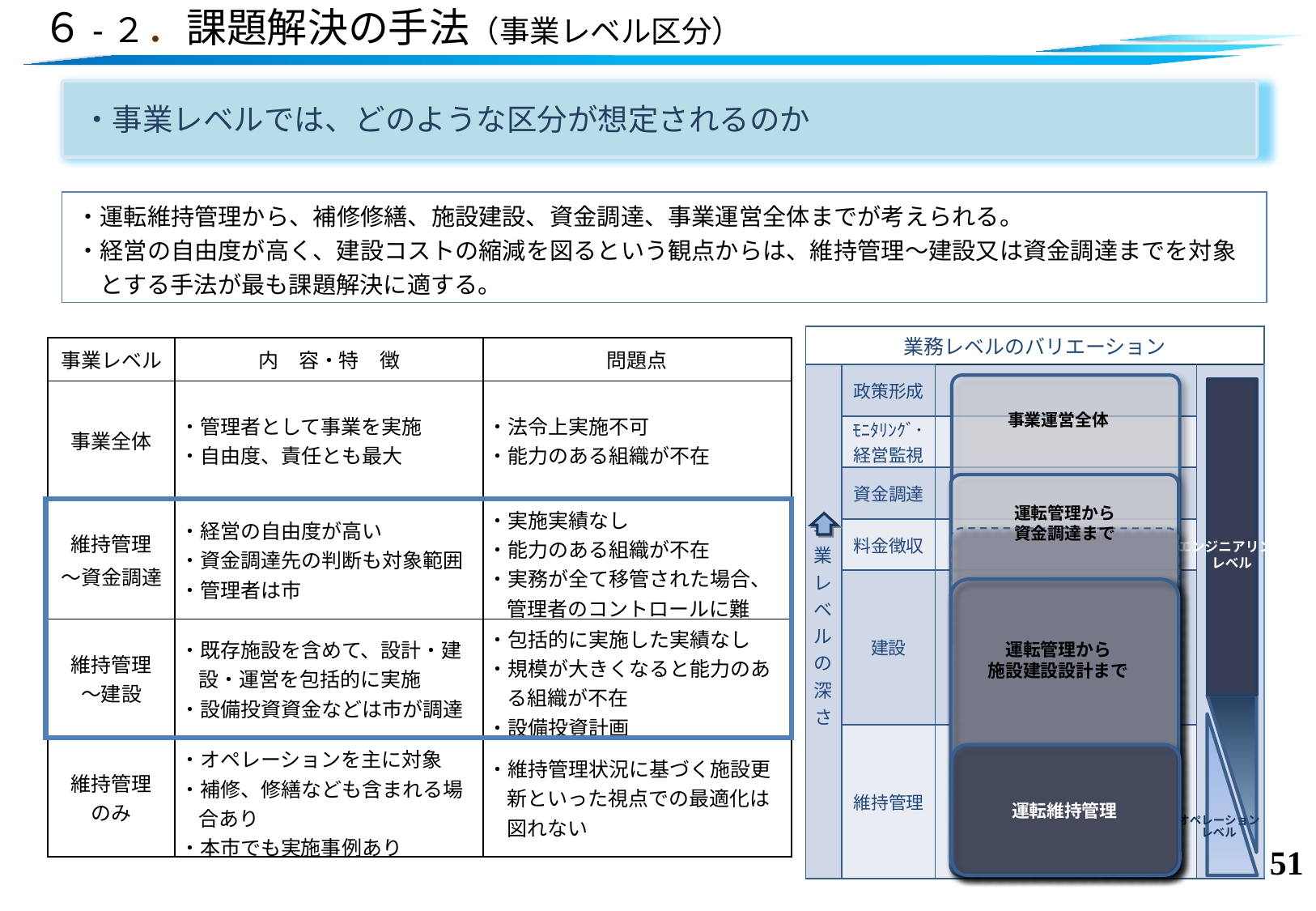

# ６-２．課題解決の手法（事業レベル区分）
・事業レベルでは、どのような区分が想定されるのか
・運転維持管理から、補修修繕、施設建設、資金調達、事業運営全体までが考えられる。
・経営の自由度が高く、建設コストの縮減を図るという観点からは、維持管理～建設又は資金調達までを対象とする手法が最も課題解決に適する。
| 業務レベルのバリエーション |  |  |  |
| --- | --- | --- | --- |
| 事業レベルの深さ | 政策形成 |  |  |
|  | ﾓﾆﾀﾘﾝｸﾞ･ 経営監視 |  |  |
|  | 資金調達 |  |  |
|  | 料金徴収 |  |  |
|  | 建設 |  |  |
|  | 維持管理 |  |  |
| 事業レベル | 内　容・特　徴 | 問題点 |
| --- | --- | --- |
| 事業全体 | ・管理者として事業を実施 ・自由度、責任とも最大 | ・法令上実施不可 ・能力のある組織が不在 |
| 維持管理 ～資金調達 | ・経営の自由度が高い ・資金調達先の判断も対象範囲 ・管理者は市 | ・実施実績なし ・能力のある組織が不在 ・実務が全て移管された場合、管理者のコントロールに難 |
| 維持管理 ～建設 | ・既存施設を含めて、設計・建設・運営を包括的に実施 ・設備投資資金などは市が調達 | ・包括的に実施した実績なし ・規模が大きくなると能力のある組織が不在 ・設備投資計画 |
| 維持管理 のみ | ・オペレーションを主に対象 ・補修、修繕なども含まれる場合あり ・本市でも実施事例あり | ・維持管理状況に基づく施設更新といった視点での最適化は図れない |

エンジニアリング
レベル

オペレーション
レベル
事業運営全体

運転管理から
資金調達まで

運転管理から
施設建設設計まで
運転維持管理
51